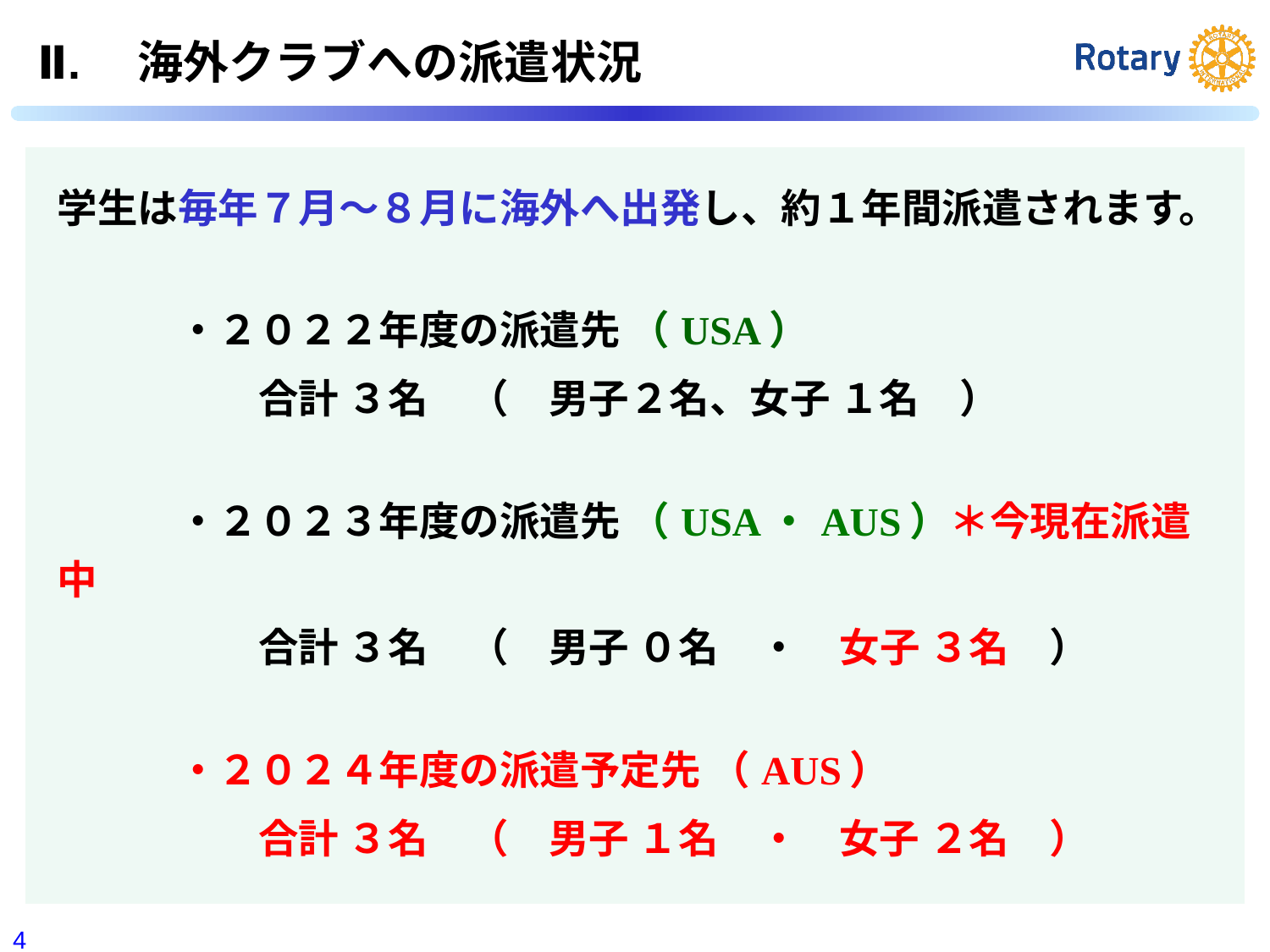

Ⅱ.　海外クラブへの派遣状況
|  |
| --- |
学生は毎年７月～８月に海外へ出発し、約１年間派遣されます。

　　　・２０２２年度の派遣先 （USA）
　　　　　合計 ３名　（　男子２名、女子 １名　）

　　　・２０２３年度の派遣先 （USA・AUS）＊今現在派遣中
　　　　　合計 ３名　（　男子 ０名　・　女子 ３名　）

　　　・２０２４年度の派遣予定先 （AUS）
　　　　　合計 ３名　（　男子 １名　・　女子 ２名　）

4